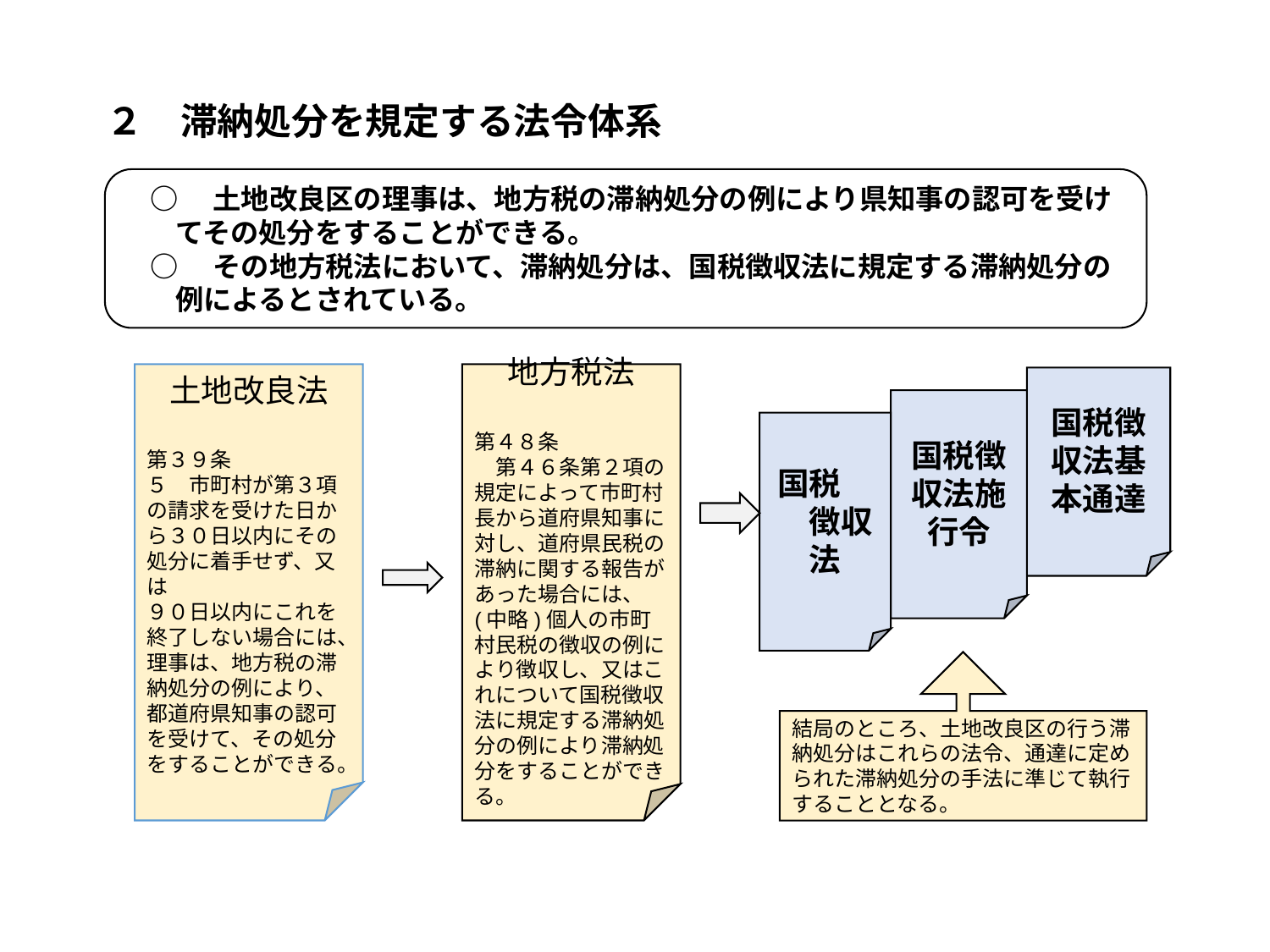

２　滞納処分を規定する法令体系
○　土地改良区の理事は、地方税の滞納処分の例により県知事の認可を受けてその処分をすることができる。
○　その地方税法において、滞納処分は、国税徴収法に規定する滞納処分の例によるとされている。
土地改良法

第３９条
５　市町村が第３項の請求を受けた日から３０日以内にその処分に着手せず、又は
９０日以内にこれを終了しない場合には、理事は、地方税の滞納処分の例により、都道府県知事の認可を受けて、その処分をすることができる。

地方税法

第４８条
　第４６条第２項の規定によって市町村長から道府県知事に対し、道府県民税の滞納に関する報告があった場合には、(中略)個人の市町村民税の徴収の例により徴収し、又はこれについて国税徴収法に規定する滞納処分の例により滞納処分をすることができる。

国税徴収法基本通達
国税徴収法施行令
国税　　徴収法

結局のところ、土地改良区の行う滞納処分はこれらの法令、通達に定められた滞納処分の手法に準じて執行することとなる。